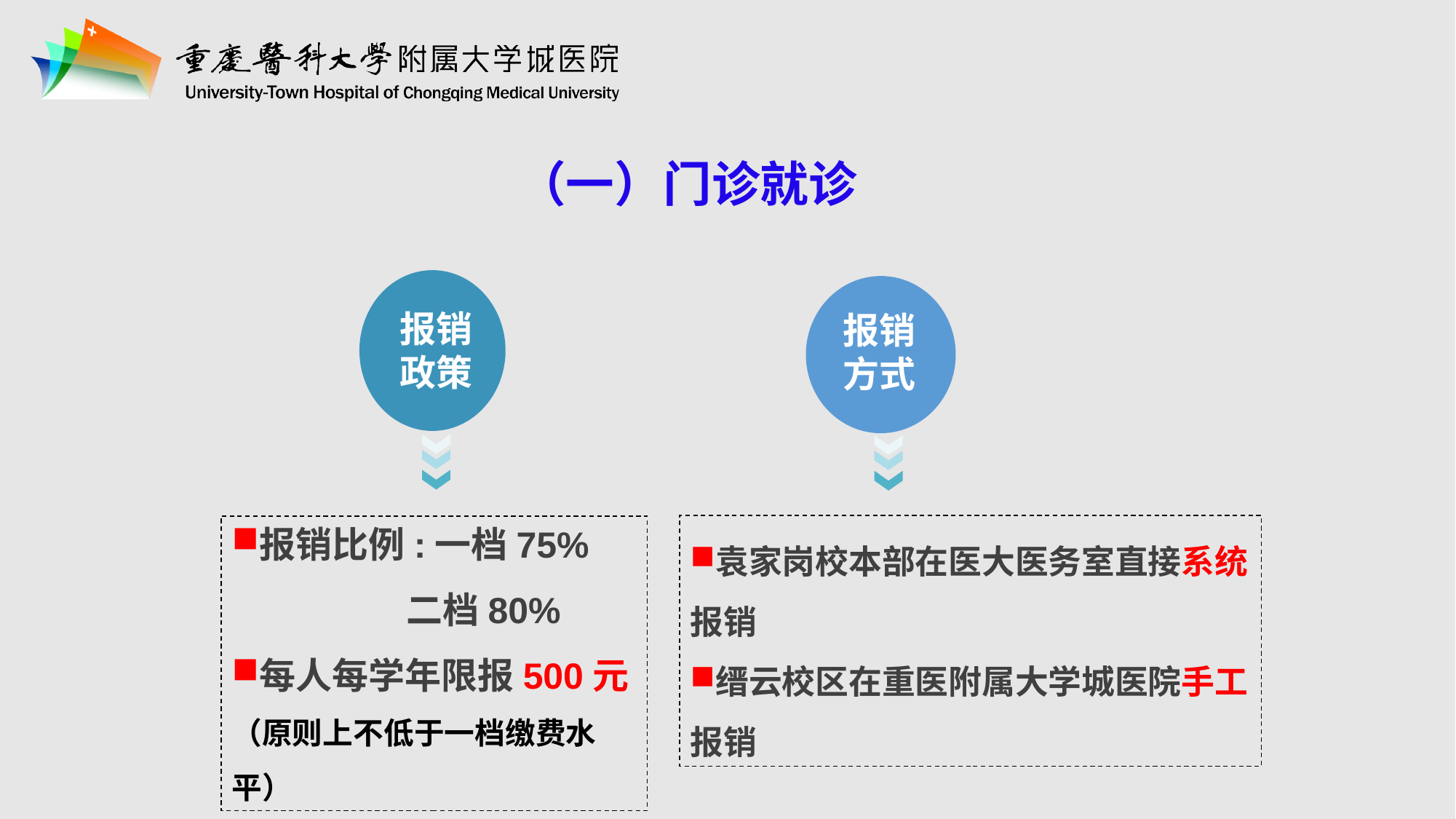

（一）门诊就诊

报销
政策

报销比例:一档75%
           二档80%
每人每学年限报500元
（原则上不低于一档缴费水平）

报销
方式

袁家岗校本部在医大医务室直接系统报销
缙云校区在重医附属大学城医院手工报销